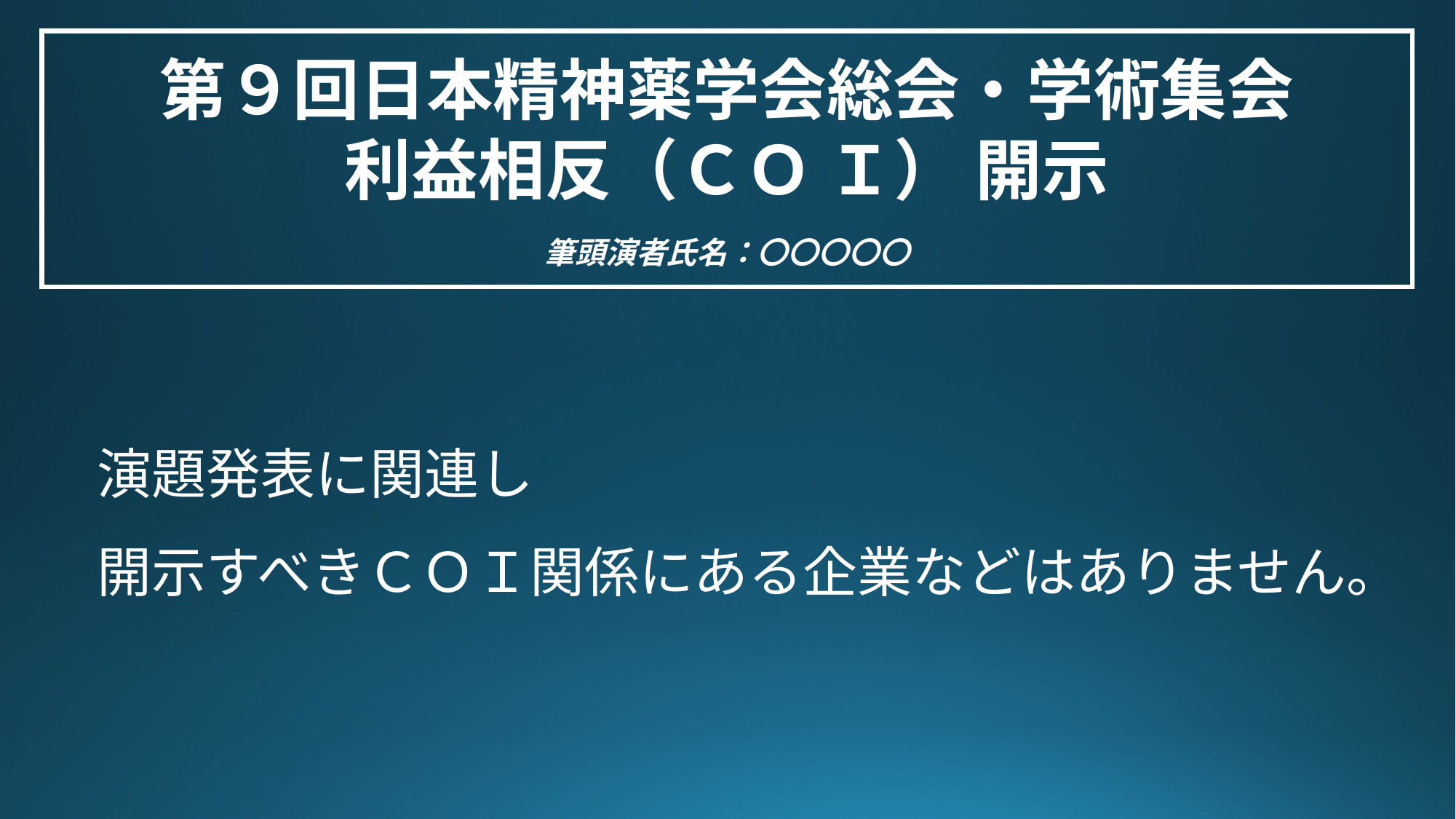

第９回日本精神薬学会総会・学術集会
利益相反（ＣＯ Ｉ） 開示
　
筆頭演者氏名：〇〇〇〇〇
演題発表に関連し
開示すべきＣＯＩ関係にある企業などはありません。